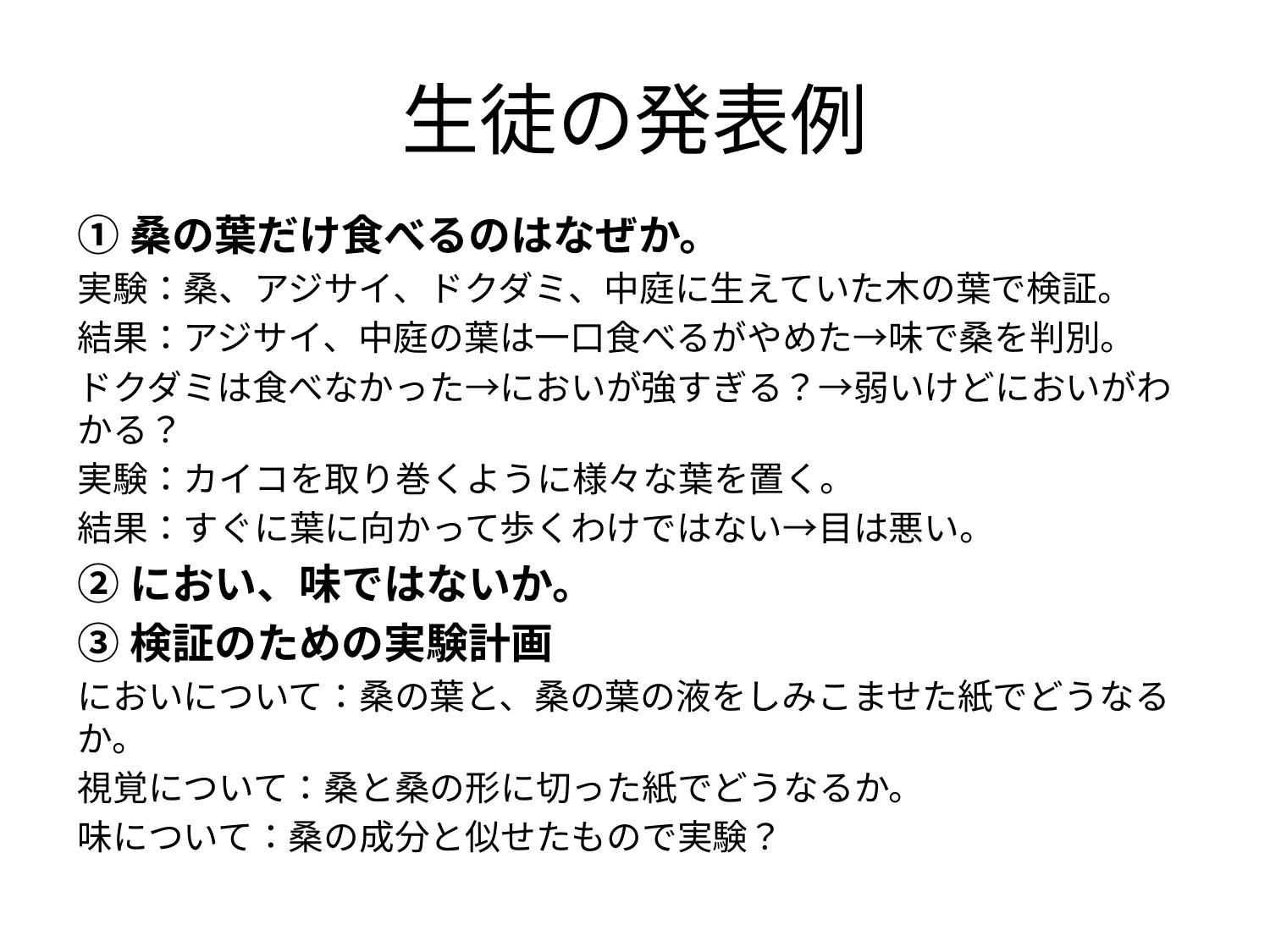

# 生徒の発表例
①桑の葉だけ食べるのはなぜか。
実験：桑、アジサイ、ドクダミ、中庭に生えていた木の葉で検証。
結果：アジサイ、中庭の葉は一口食べるがやめた→味で桑を判別。
ドクダミは食べなかった→においが強すぎる？→弱いけどにおいがわかる？
実験：カイコを取り巻くように様々な葉を置く。
結果：すぐに葉に向かって歩くわけではない→目は悪い。
②におい、味ではないか。
③検証のための実験計画
においについて：桑の葉と、桑の葉の液をしみこませた紙でどうなるか。
視覚について：桑と桑の形に切った紙でどうなるか。
味について：桑の成分と似せたもので実験？